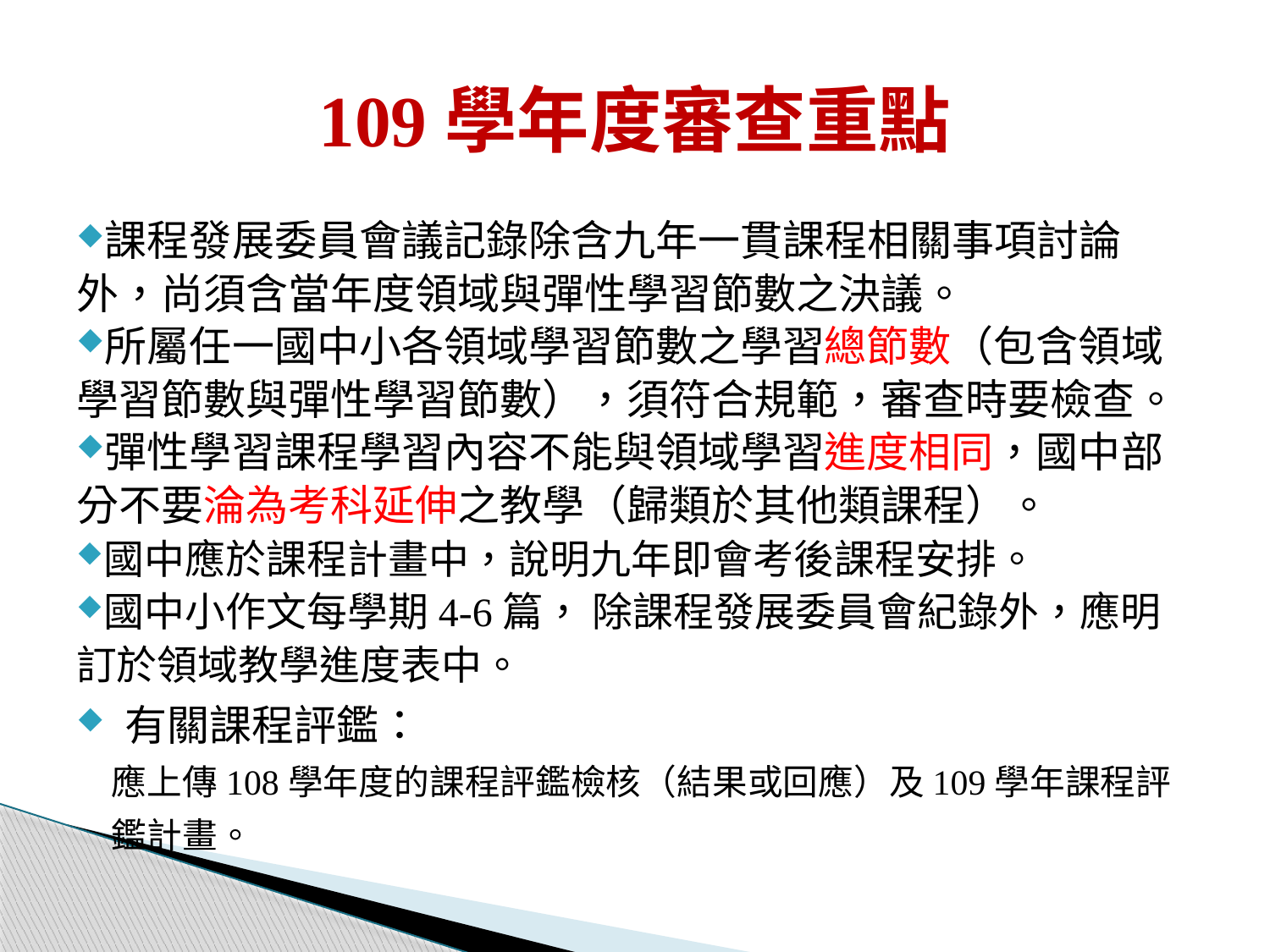

# 109學年度審查重點
課程發展委員會議記錄除含九年一貫課程相關事項討論外，尚須含當年度領域與彈性學習節數之決議。
所屬任一國中小各領域學習節數之學習總節數（包含領域學習節數與彈性學習節數），須符合規範，審查時要檢查。
彈性學習課程學習內容不能與領域學習進度相同，國中部分不要淪為考科延伸之教學（歸類於其他類課程）。
國中應於課程計畫中，說明九年即會考後課程安排。
國中小作文每學期4-6篇， 除課程發展委員會紀錄外，應明訂於領域教學進度表中。
 有關課程評鑑：
應上傳108學年度的課程評鑑檢核（結果或回應）及109學年課程評鑑計畫。